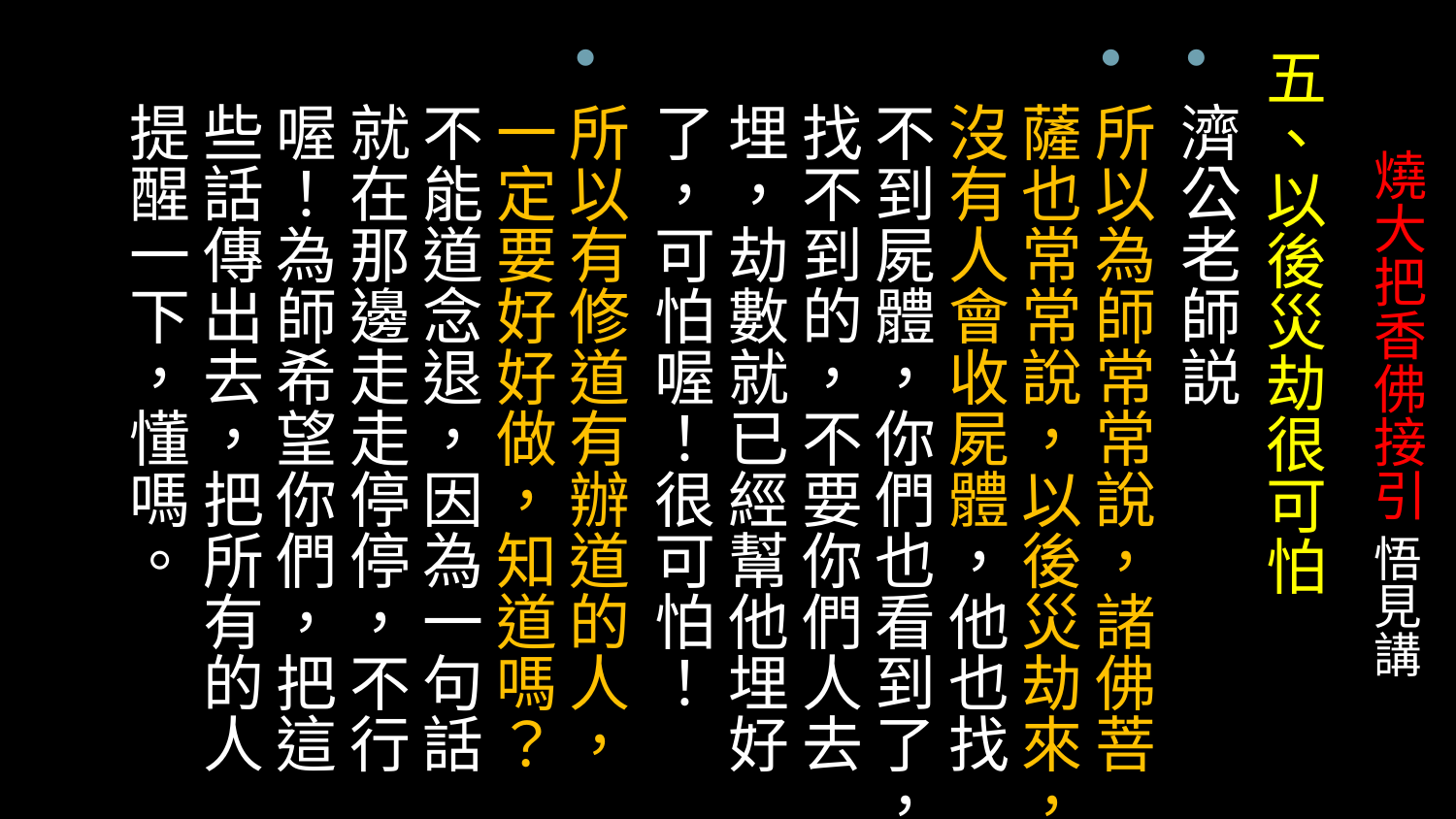

五、以後災劫很可怕
濟公老師説
所以為師常常說，諸佛菩薩也常常說，以後災劫來，沒有人會收屍體，他也找不到屍體，你們也看到了，找不到的，不要你們人去埋，劫數就已經幫他埋好了，可怕喔！很可怕！
所以有修道有辦道的人，一定要好好做，知道嗎？不能道念退，因為一句話就在那邊走走停停，不行喔！為師希望你們，把這些話傳出去，把所有的人提醒一下，懂嗎。

# 燒大把香佛接引 悟見講